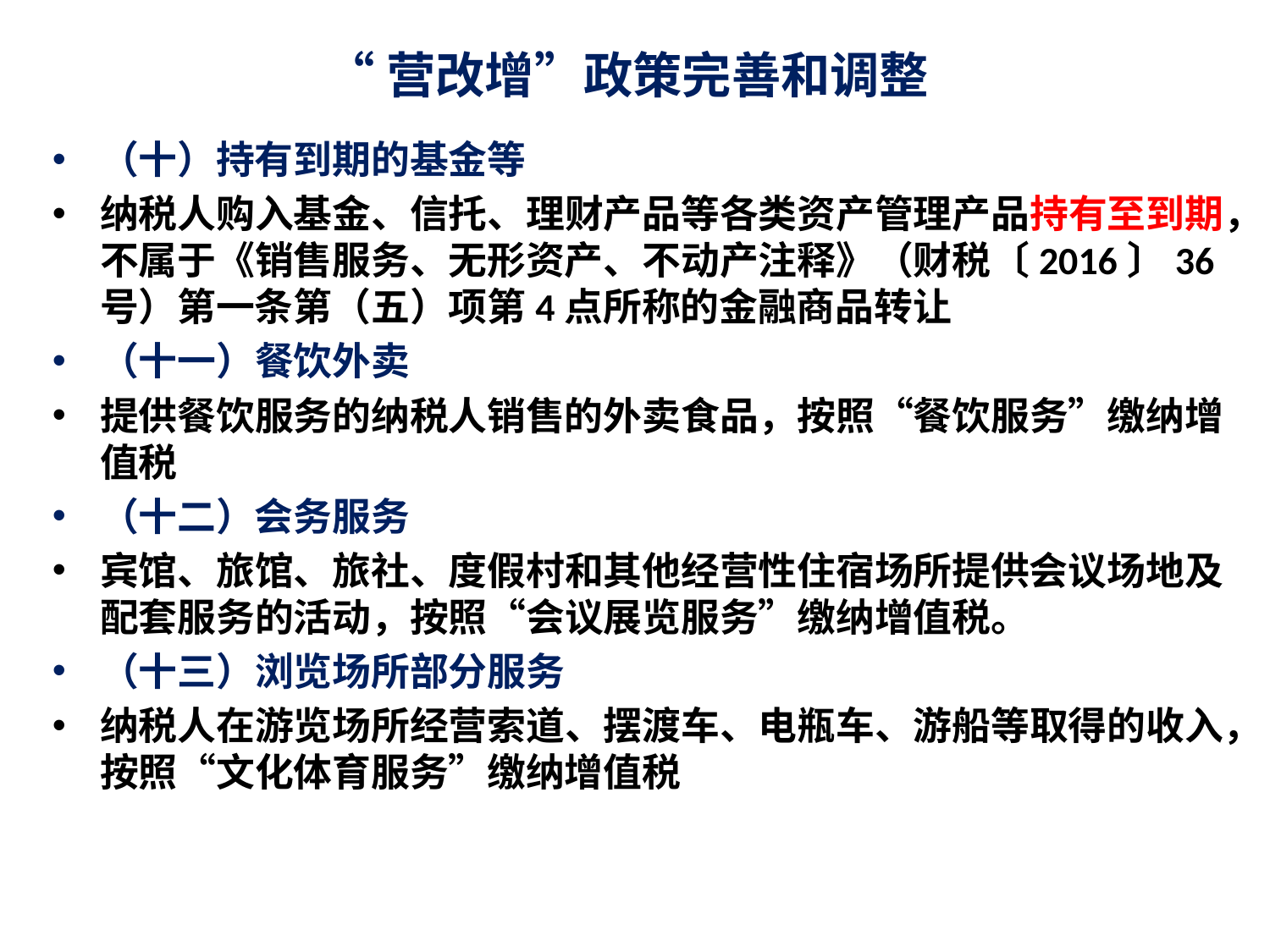

# “营改增”政策完善和调整
（十）持有到期的基金等
纳税人购入基金、信托、理财产品等各类资产管理产品持有至到期，不属于《销售服务、无形资产、不动产注释》（财税〔2016〕36号）第一条第（五）项第4点所称的金融商品转让
（十一）餐饮外卖
提供餐饮服务的纳税人销售的外卖食品，按照“餐饮服务”缴纳增值税
（十二）会务服务
宾馆、旅馆、旅社、度假村和其他经营性住宿场所提供会议场地及配套服务的活动，按照“会议展览服务”缴纳增值税。
（十三）浏览场所部分服务
纳税人在游览场所经营索道、摆渡车、电瓶车、游船等取得的收入，按照“文化体育服务”缴纳增值税